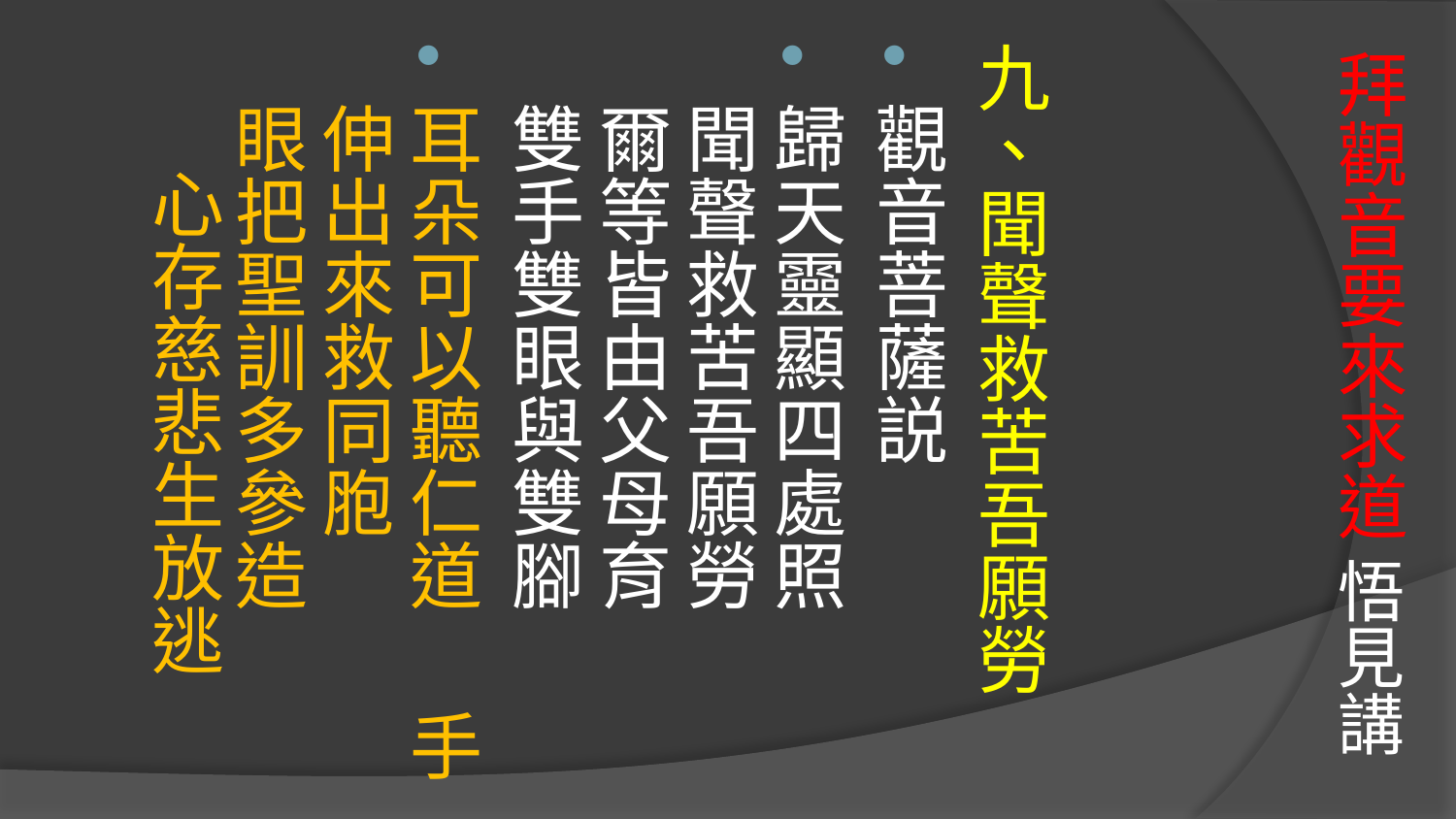

# 拜觀音要來求道 悟見講
九、聞聲救苦吾願勞
觀音菩薩説
歸天靈顯四處照         聞聲救苦吾願勞
爾等皆由父母育          雙手雙眼與雙腳
耳朵可以聽仁道      手伸出來救同胞 
眼把聖訓多參造               心存慈悲生放逃